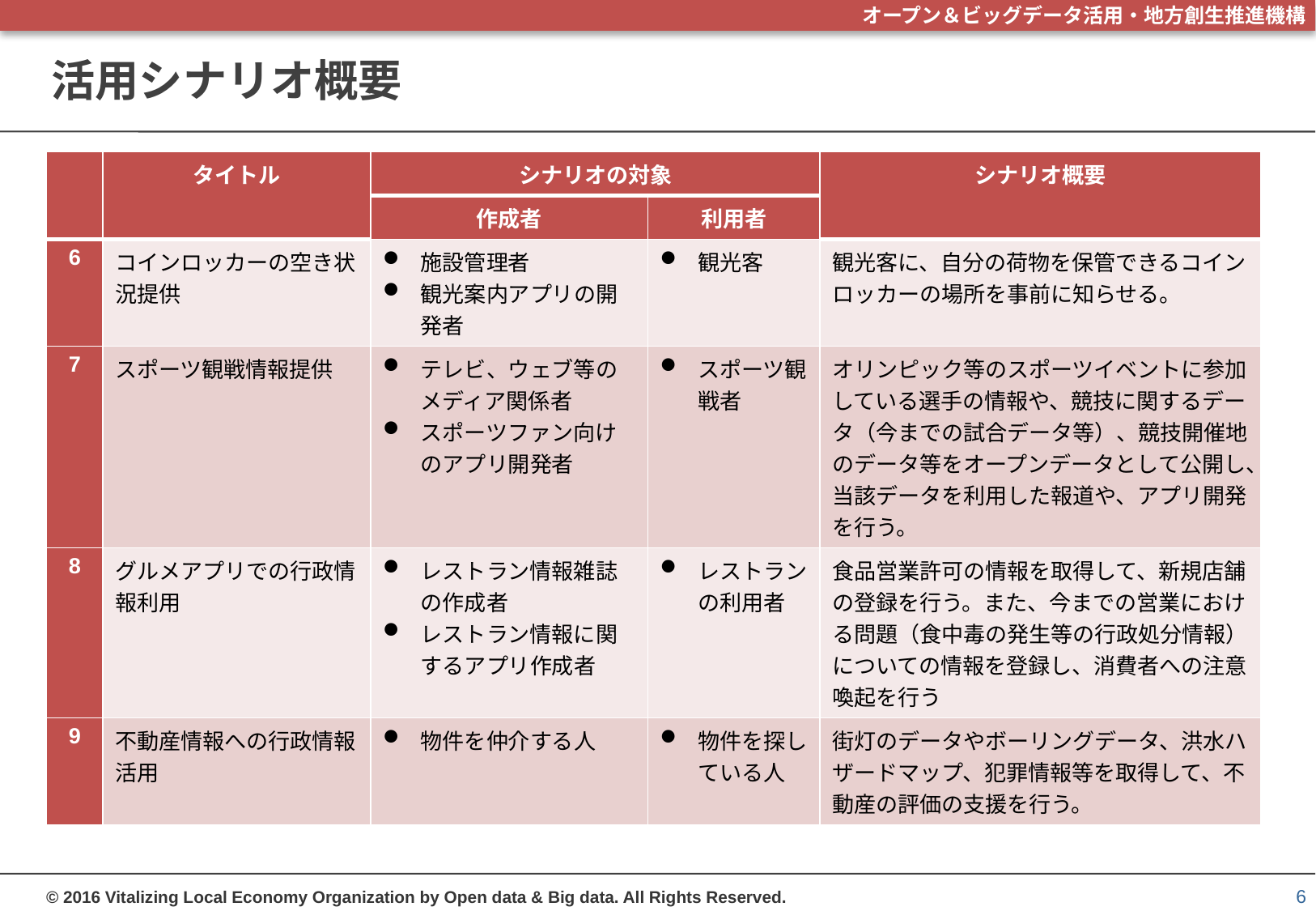

# 活用シナリオ概要
|  | タイトル | シナリオの対象 |  | シナリオ概要 |
| --- | --- | --- | --- | --- |
|  |  | 作成者 | 利用者 |  |
| 6 | コインロッカーの空き状況提供 | 施設管理者 観光案内アプリの開発者 | 観光客 | 観光客に、自分の荷物を保管できるコインロッカーの場所を事前に知らせる。 |
| 7 | スポーツ観戦情報提供 | テレビ、ウェブ等のメディア関係者 スポーツファン向けのアプリ開発者 | スポーツ観戦者 | オリンピック等のスポーツイベントに参加している選手の情報や、競技に関するデータ（今までの試合データ等）、競技開催地のデータ等をオープンデータとして公開し、当該データを利用した報道や、アプリ開発を行う。 |
| 8 | グルメアプリでの行政情報利用 | レストラン情報雑誌の作成者 レストラン情報に関するアプリ作成者 | レストランの利用者 | 食品営業許可の情報を取得して、新規店舗の登録を行う。また、今までの営業における問題（食中毒の発生等の行政処分情報）についての情報を登録し、消費者への注意喚起を行う |
| 9 | 不動産情報への行政情報活用 | 物件を仲介する人 | 物件を探している人 | 街灯のデータやボーリングデータ、洪水ハザードマップ、犯罪情報等を取得して、不動産の評価の支援を行う。 |
6